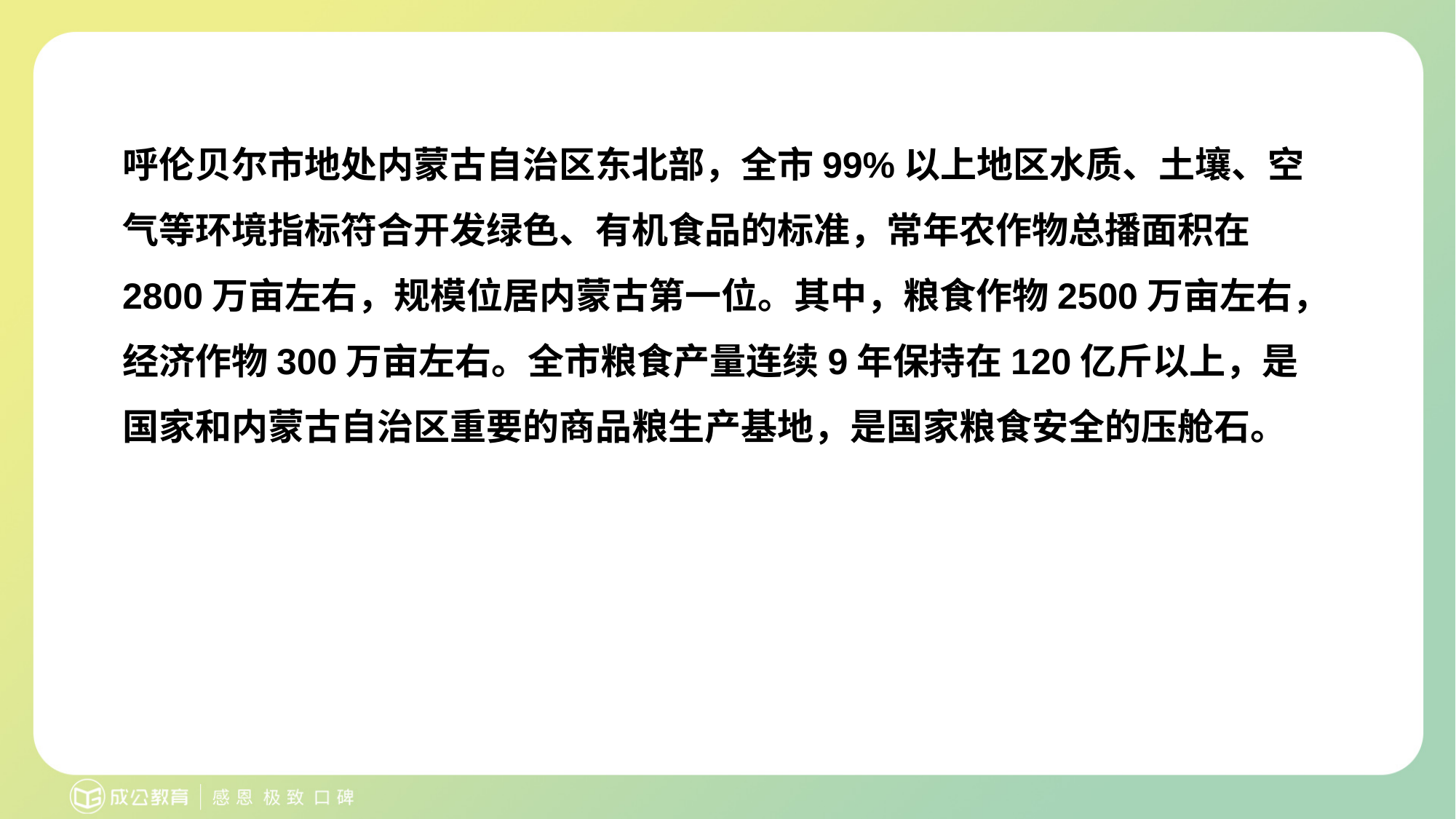

呼伦贝尔市地处内蒙古自治区东北部，全市99%以上地区水质、土壤、空气等环境指标符合开发绿色、有机食品的标准，常年农作物总播面积在2800万亩左右，规模位居内蒙古第一位。其中，粮食作物2500万亩左右，经济作物300万亩左右。全市粮食产量连续9年保持在120亿斤以上，是国家和内蒙古自治区重要的商品粮生产基地，是国家粮食安全的压舱石。